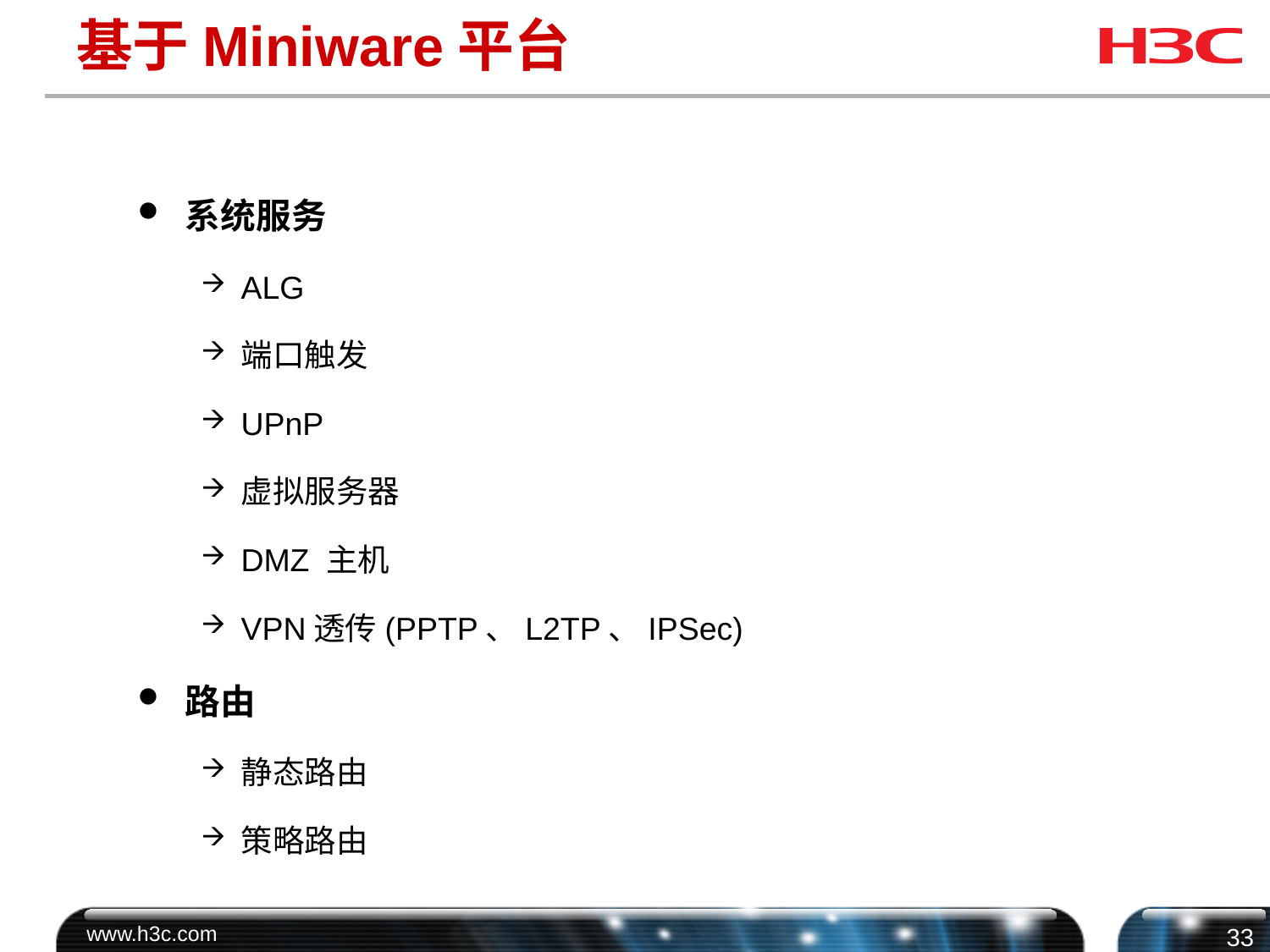

# 基于Miniware平台
系统服务
ALG
端口触发
UPnP
虚拟服务器
DMZ 主机
VPN透传(PPTP、L2TP、IPSec)
路由
静态路由
策略路由